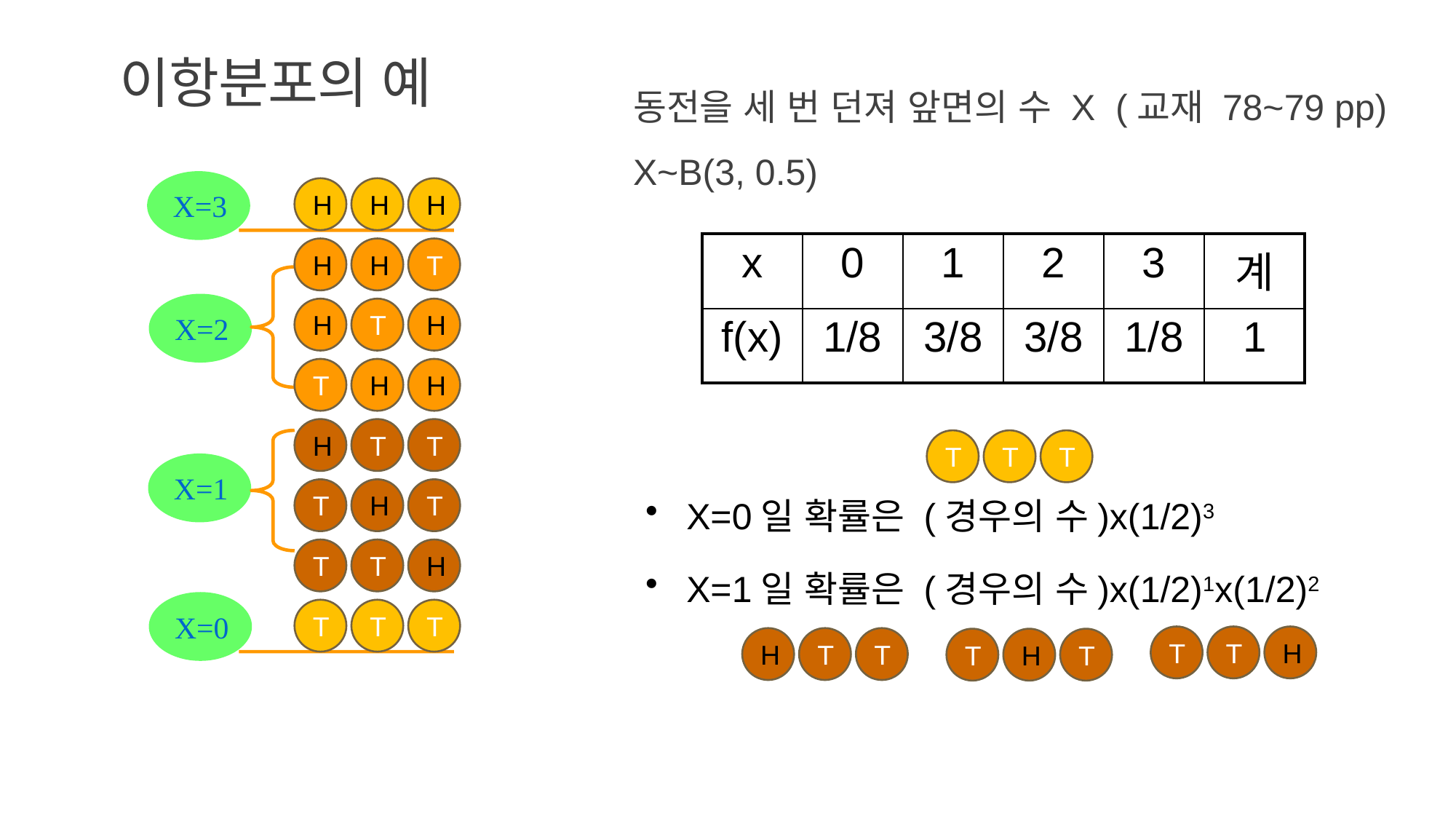

# 이항분포의 예
동전을 세 번 던져 앞면의 수 X  (교재 78~79 pp)
X~B(3, 0.5)
X=3
H
H
H
H
H
T
H
T
H
T
H
H
H
T
T
T
H
T
T
T
H
T
T
T

| x | 0 | 1 | 2 | 3 | 계 |
| --- | --- | --- | --- | --- | --- |
| f(x) | 1/8 | 3/8 | 3/8 | 1/8 | 1 |

X=2

T
T
T
X=1
X=0일 확률은 (경우의 수)x(1/2)3

X=1일 확률은 (경우의 수)x(1/2)1x(1/2)2
X=0
T
T
H
H
T
T
T
H
T